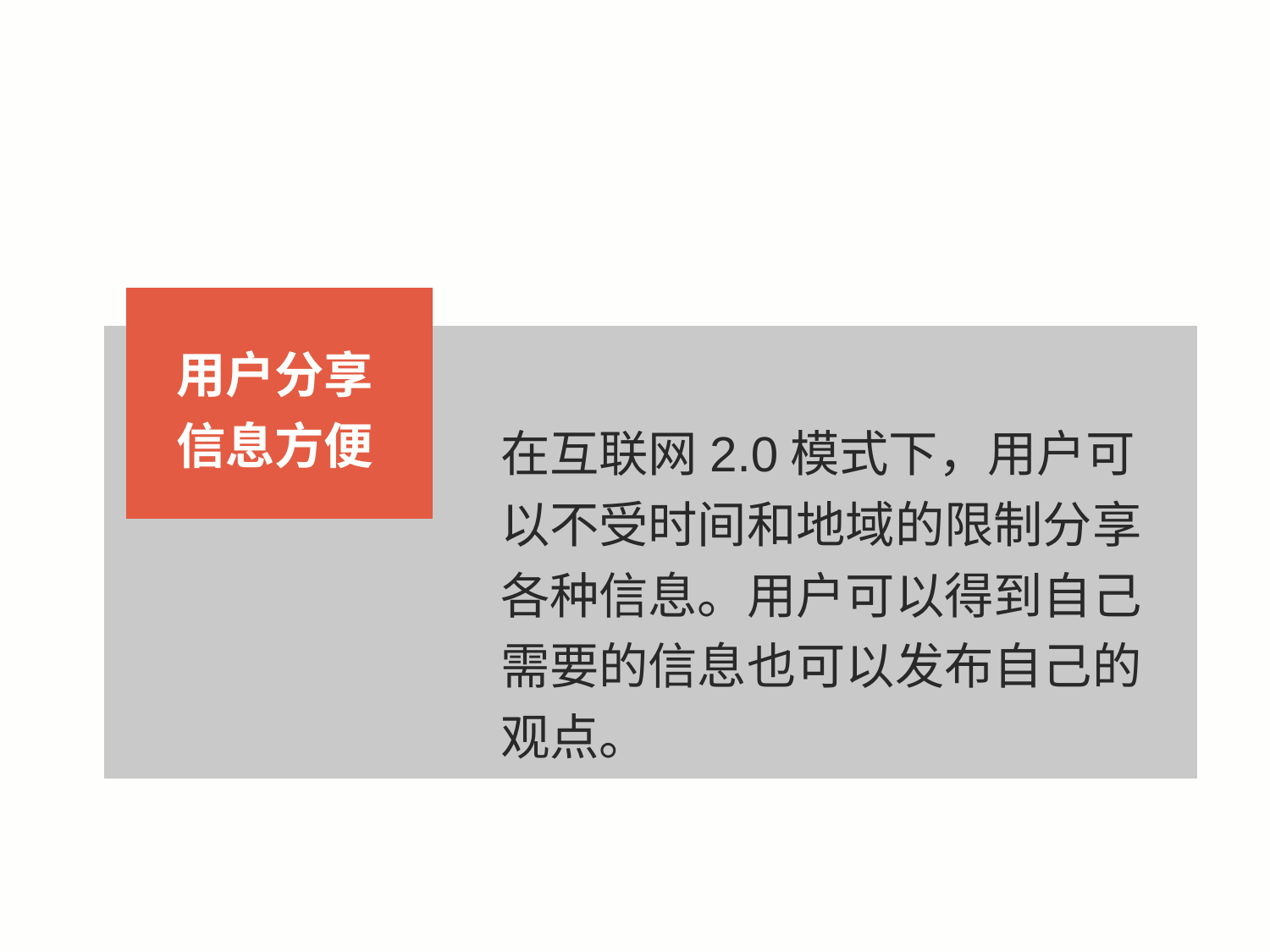

用户分享
信息方便

在互联网2.0模式下，用户可以不受时间和地域的限制分享各种信息。用户可以得到自己需要的信息也可以发布自己的观点。